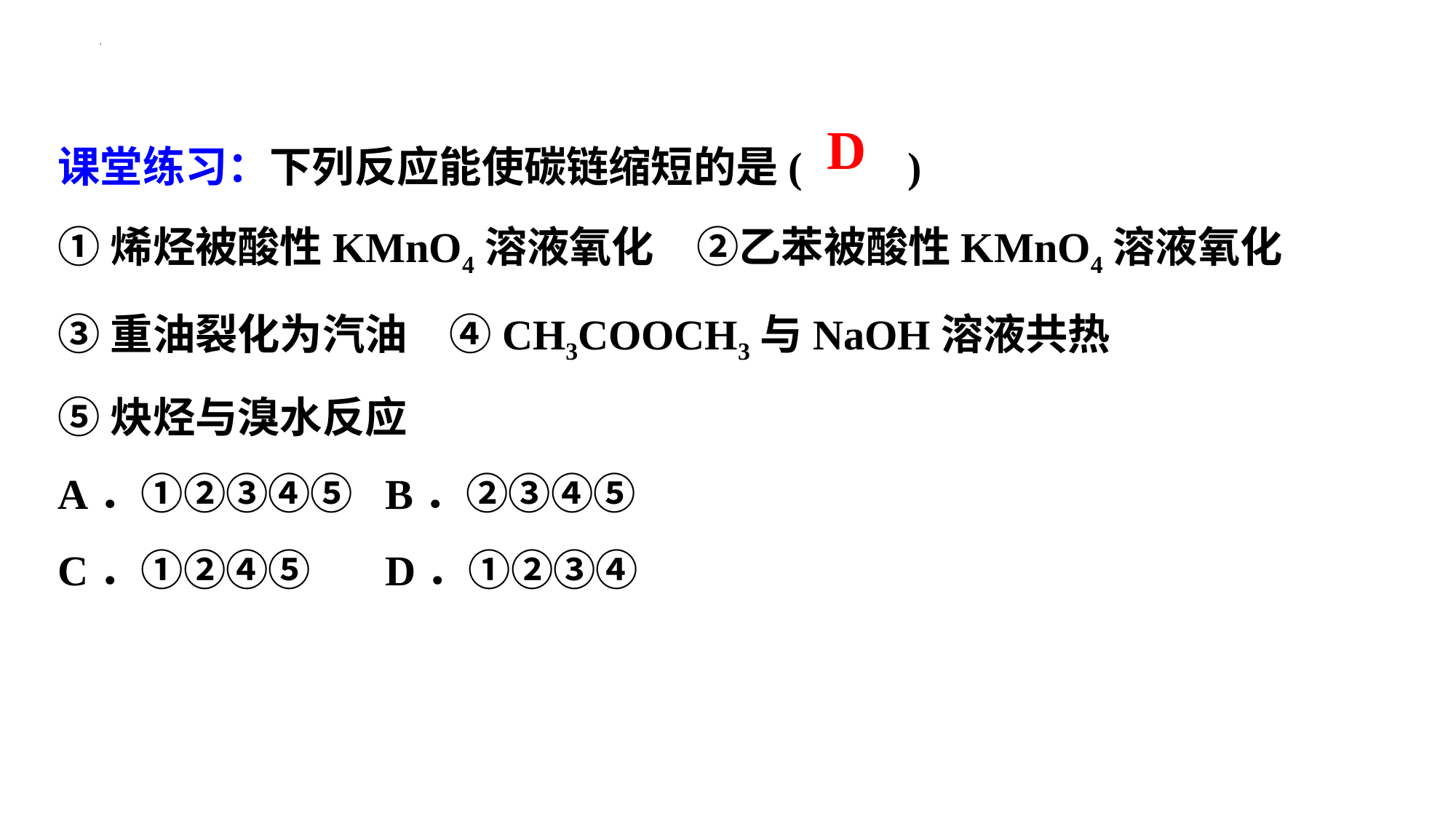

课堂练习：下列反应能使碳链缩短的是(　　)
①烯烃被酸性KMnO4溶液氧化　②乙苯被酸性KMnO4溶液氧化
③重油裂化为汽油　④CH3COOCH3与NaOH溶液共热
⑤炔烃与溴水反应
A．①②③④⑤  	B．②③④⑤
C．①②④⑤  	D．①②③④
D